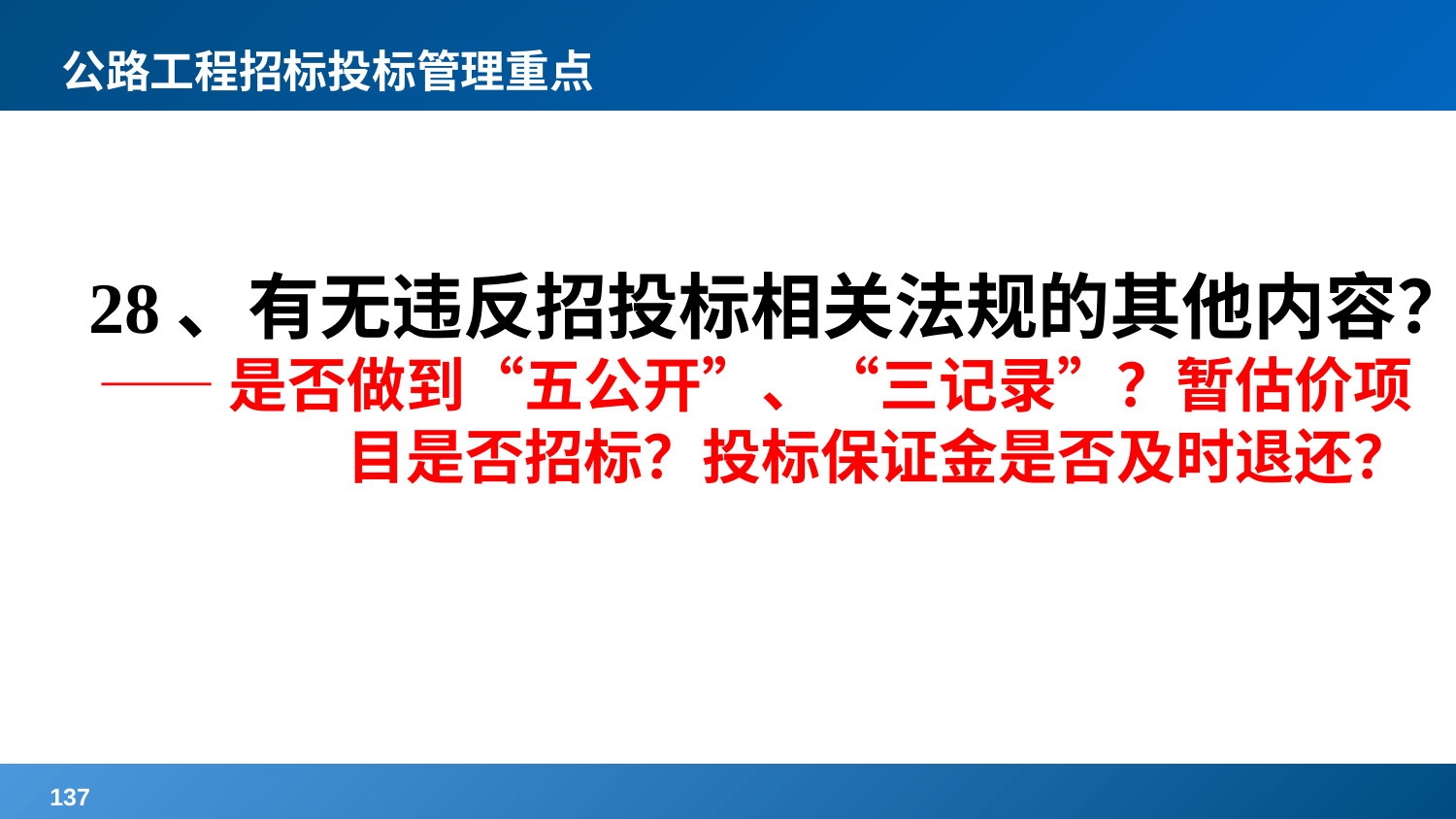

# 公路工程招标投标管理重点
28、有无违反招投标相关法规的其他内容？
——是否做到“五公开”、“三记录”？暂估价项目是否招标？投标保证金是否及时退还？